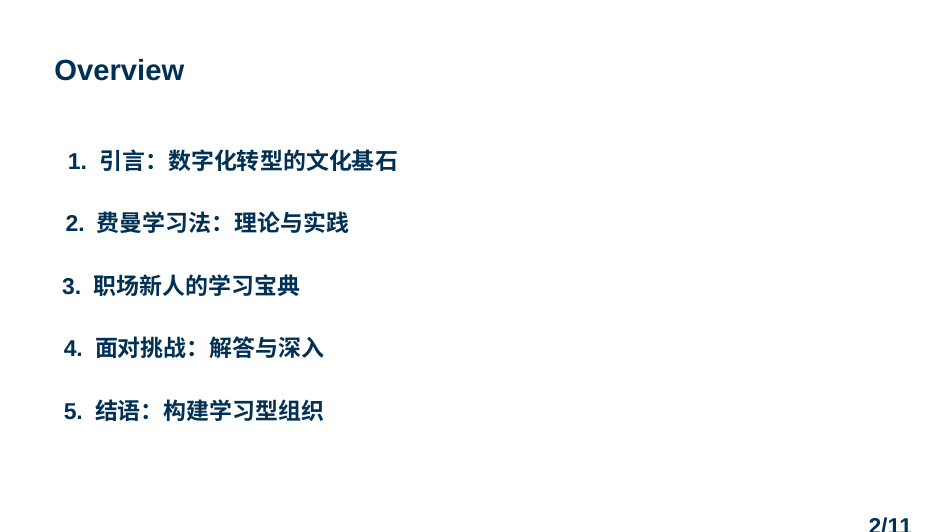

Overview
1. 引言：数字化转型的文化基石
2. 费曼学习法：理论与实践
3. 职场新人的学习宝典
4. 面对挑战：解答与深入
5. 结语：构建学习型组织
2/11